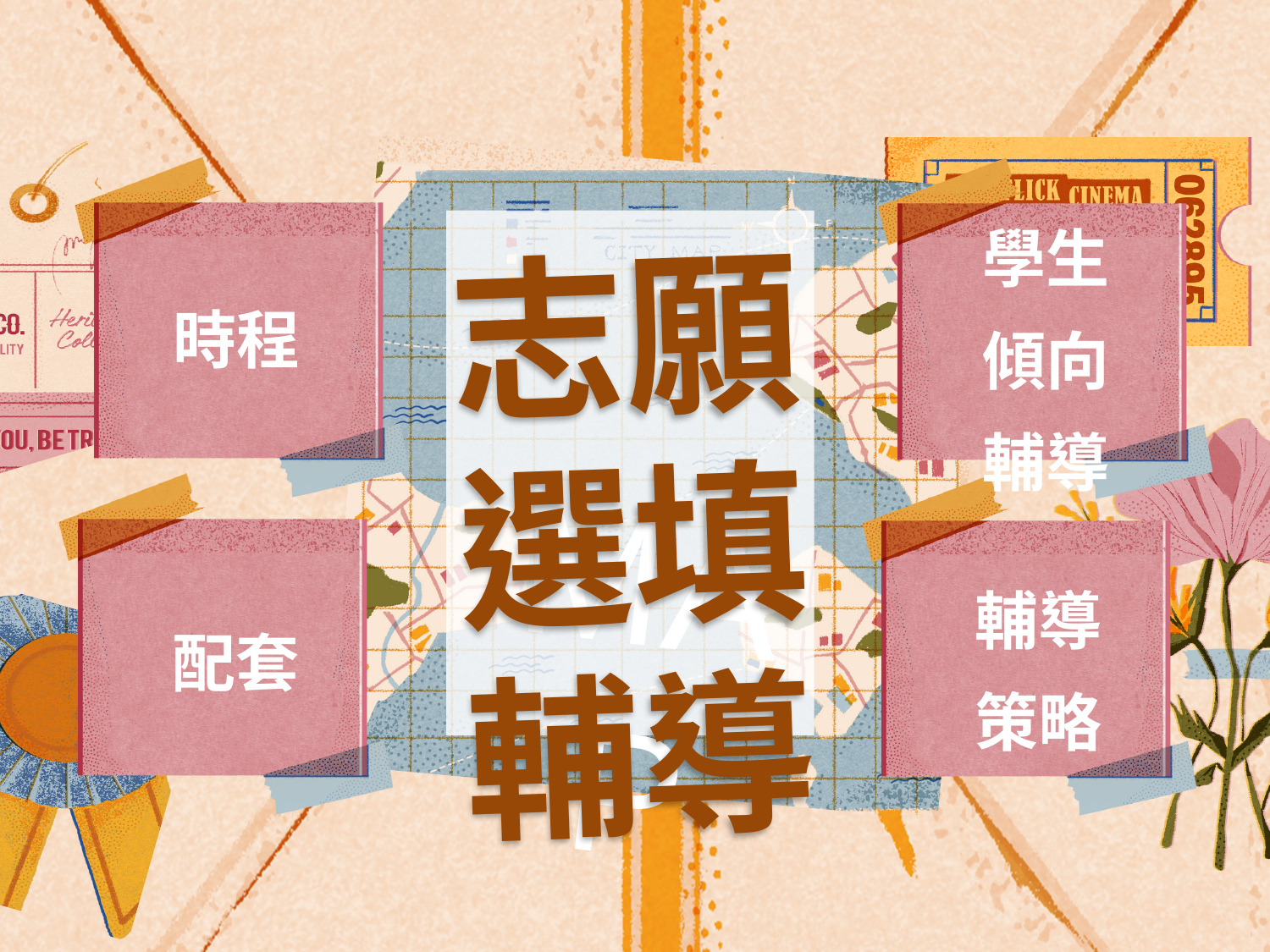

志願選填輔導
學生

傾向

輔導
時程

MAP

輔導

策略

配套